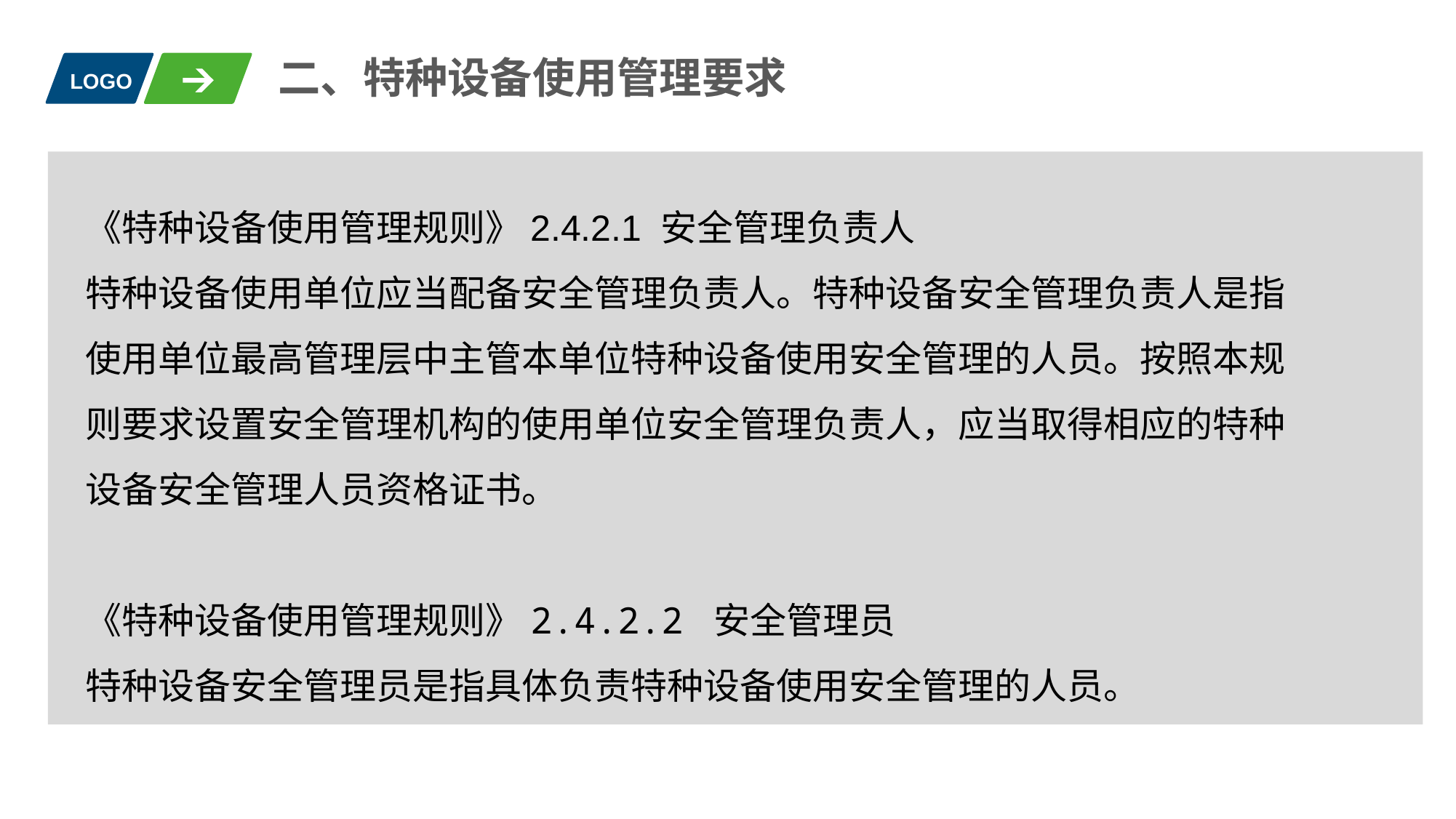

二、特种设备使用管理要求

LOGO

《特种设备使用管理规则》2.4.2.1 安全管理负责人
特种设备使用单位应当配备安全管理负责人。特种设备安全管理负责人是指使用单位最高管理层中主管本单位特种设备使用安全管理的人员。按照本规则要求设置安全管理机构的使用单位安全管理负责人，应当取得相应的特种设备安全管理人员资格证书。

《特种设备使用管理规则》2.4.2.2 安全管理员
特种设备安全管理员是指具体负责特种设备使用安全管理的人员。